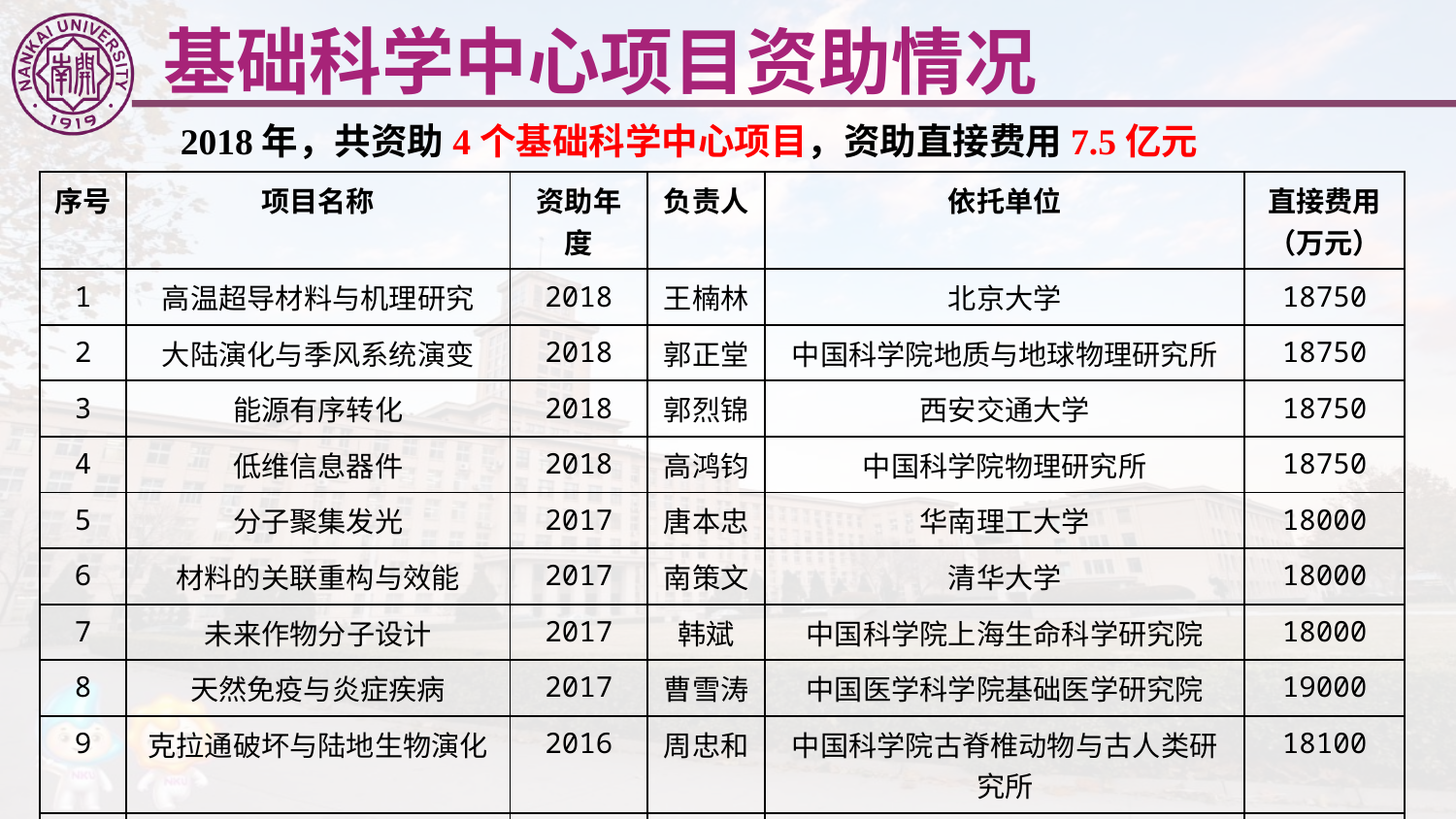

基础科学中心项目资助情况
2018年，共资助4个基础科学中心项目，资助直接费用7.5亿元
| 序号 | 项目名称 | 资助年度 | 负责人 | 依托单位 | 直接费用 （万元） |
| --- | --- | --- | --- | --- | --- |
| 1 | 高温超导材料与机理研究 | 2018 | 王楠林 | 北京大学 | 18750 |
| 2 | 大陆演化与季风系统演变 | 2018 | 郭正堂 | 中国科学院地质与地球物理研究所 | 18750 |
| 3 | 能源有序转化 | 2018 | 郭烈锦 | 西安交通大学 | 18750 |
| 4 | 低维信息器件 | 2018 | 高鸿钧 | 中国科学院物理研究所 | 18750 |
| 5 | 分子聚集发光 | 2017 | 唐本忠 | 华南理工大学 | 18000 |
| 6 | 材料的关联重构与效能 | 2017 | 南策文 | 清华大学 | 18000 |
| 7 | 未来作物分子设计 | 2017 | 韩斌 | 中国科学院上海生命科学研究院 | 18000 |
| 8 | 天然免疫与炎症疾病 | 2017 | 曹雪涛 | 中国医学科学院基础医学研究院 | 19000 |
| 9 | 克拉通破坏与陆地生物演化 | 2016 | 周忠和 | 中国科学院古脊椎动物与古人类研究所 | 18100 |
| 10 | 流形上的几何、分析和计算 | 2016 | 周向宇 | 中国科学院数学与系统科学研究院 | 14500 |
| 11 | 动态化学前沿研究 | 2016 | 杨学明 | 中国科学院大连化学物理研究所 | 18570 |